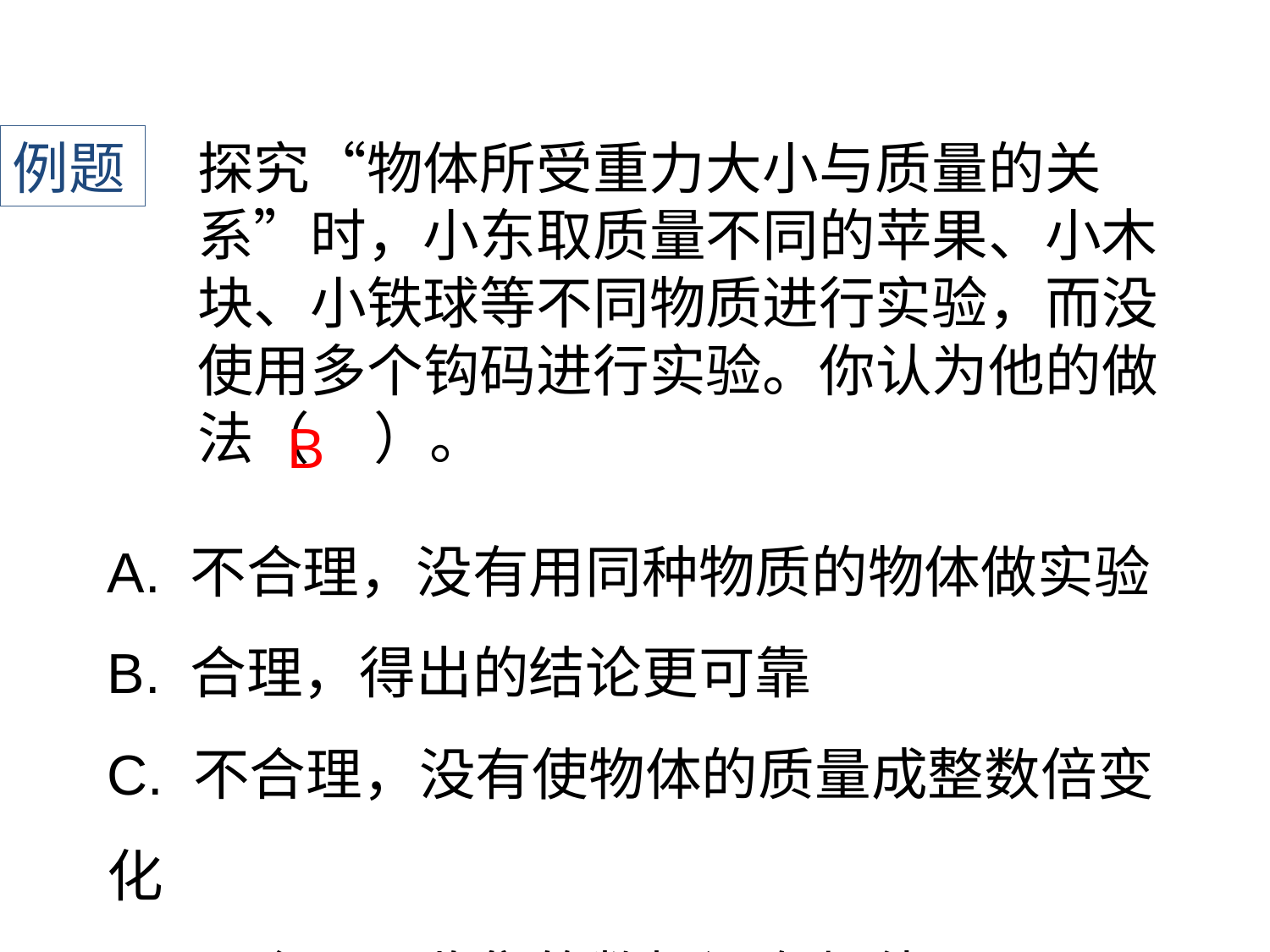

例题
探究“物体所受重力大小与质量的关系”时，小东取质量不同的苹果、小木块、小铁球等不同物质进行实验，而没使用多个钩码进行实验。你认为他的做法（     ）。
B
A. 不合理，没有用同种物质的物体做实验
B. 合理，得出的结论更可靠
C. 不合理，没有使物体的质量成整数倍变化
D. 不合理，收集的数据没有规律